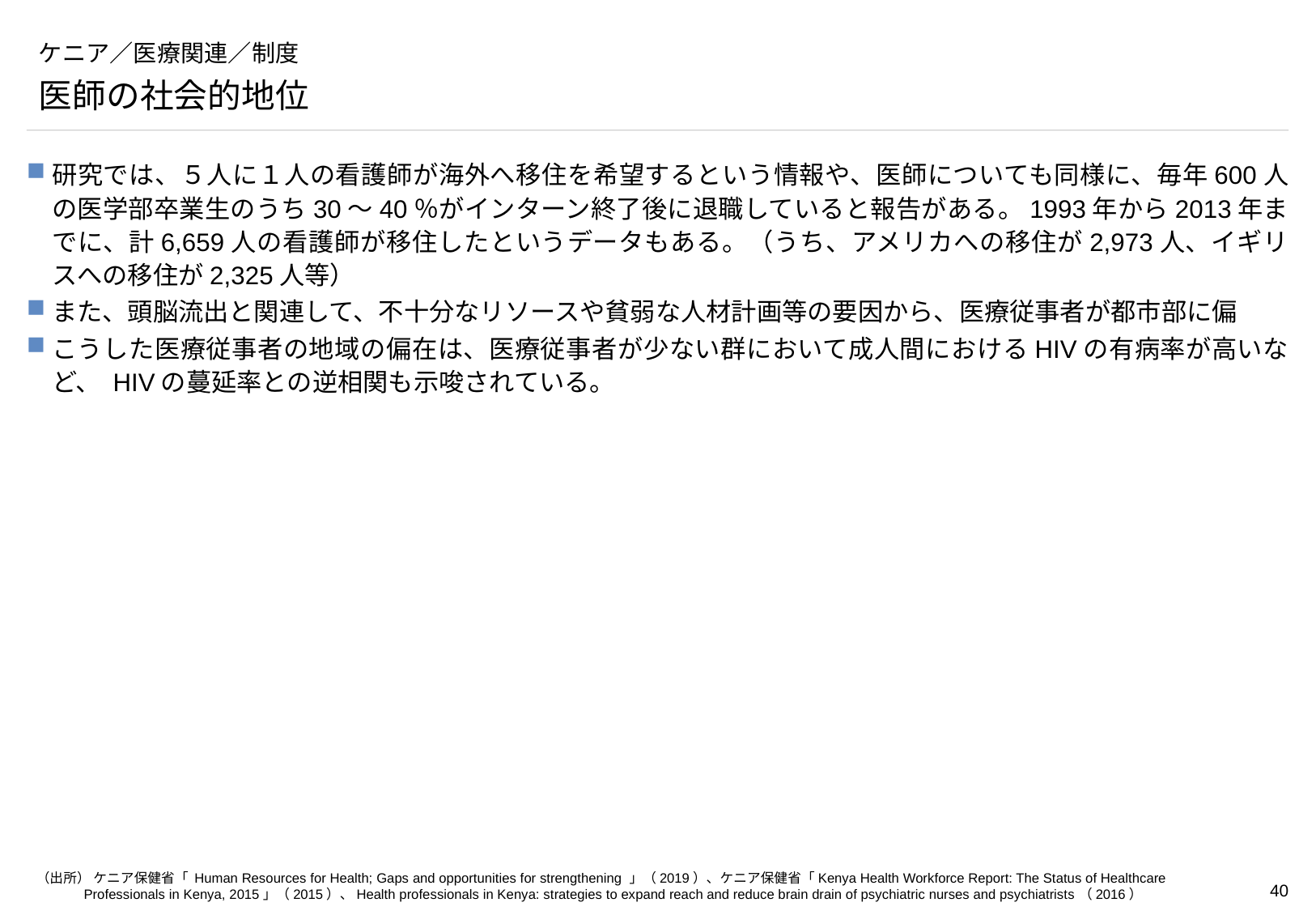

# ケニア／医療関連／制度
医師の社会的地位
研究では、５人に１人の看護師が海外へ移住を希望するという情報や、医師についても同様に、毎年600人の医学部卒業生のうち30～40％がインターン終了後に退職していると報告がある。1993年から2013年までに、計6,659人の看護師が移住したというデータもある。（うち、アメリカへの移住が2,973人、イギリスへの移住が2,325人等）
また、頭脳流出と関連して、不十分なリソースや貧弱な人材計画等の要因から、医療従事者が都市部に偏
こうした医療従事者の地域の偏在は、医療従事者が少ない群において成人間におけるHIVの有病率が高いなど、 HIVの蔓延率との逆相関も示唆されている。
（出所） ケニア保健省「 Human Resources for Health; Gaps and opportunities for strengthening 」（2019）、ケニア保健省「Kenya Health Workforce Report: The Status of Healthcare Professionals in Kenya, 2015」（2015）、Health professionals in Kenya: strategies to expand reach and reduce brain drain of psychiatric nurses and psychiatrists（2016）